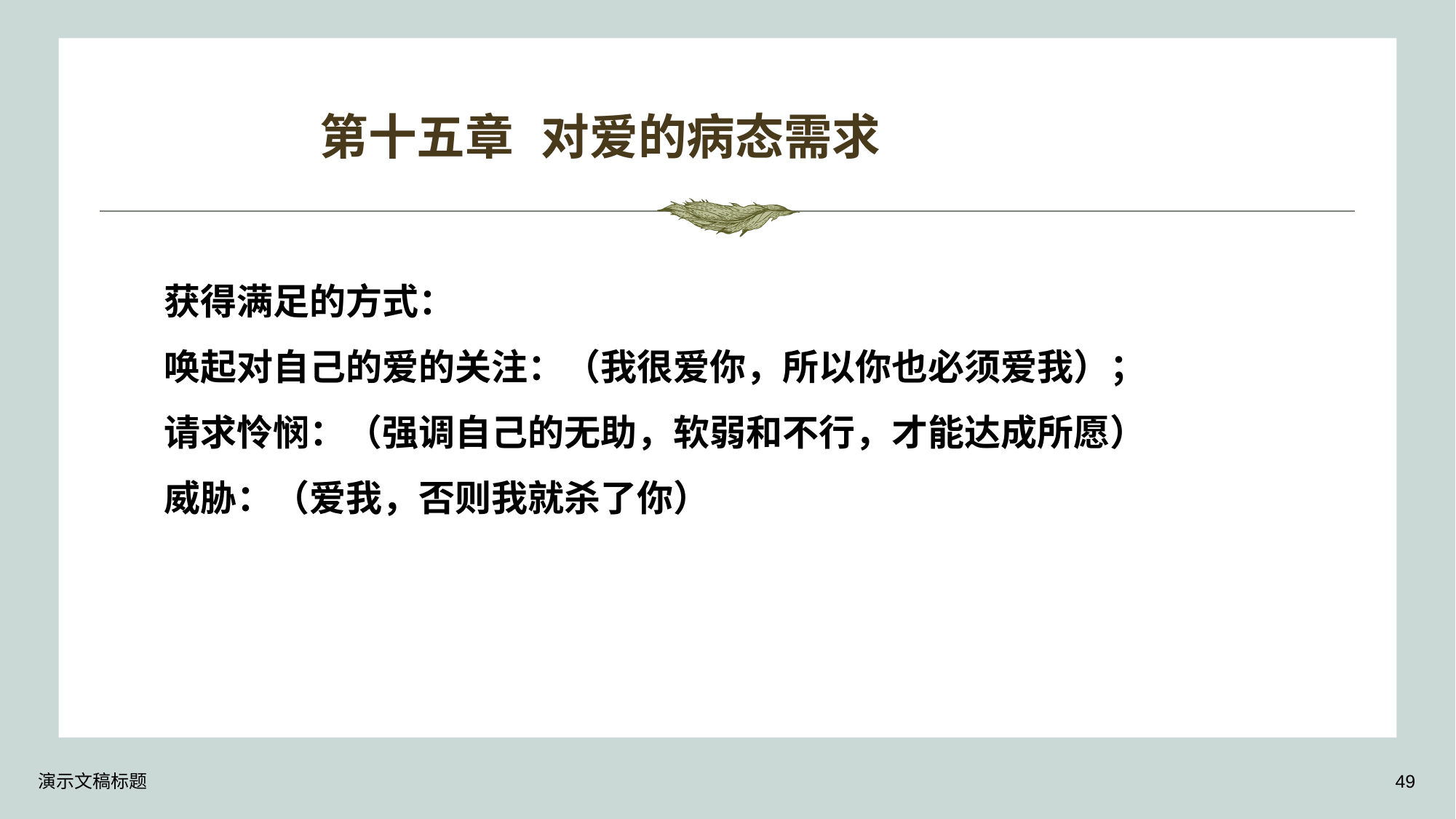

# 第十五章  对爱的病态需求
获得满足的方式：
唤起对自己的爱的关注：（我很爱你，所以你也必须爱我）；
请求怜悯：（强调自己的无助，软弱和不行，才能达成所愿）
威胁：（爱我，否则我就杀了你）
演示文稿标题
49